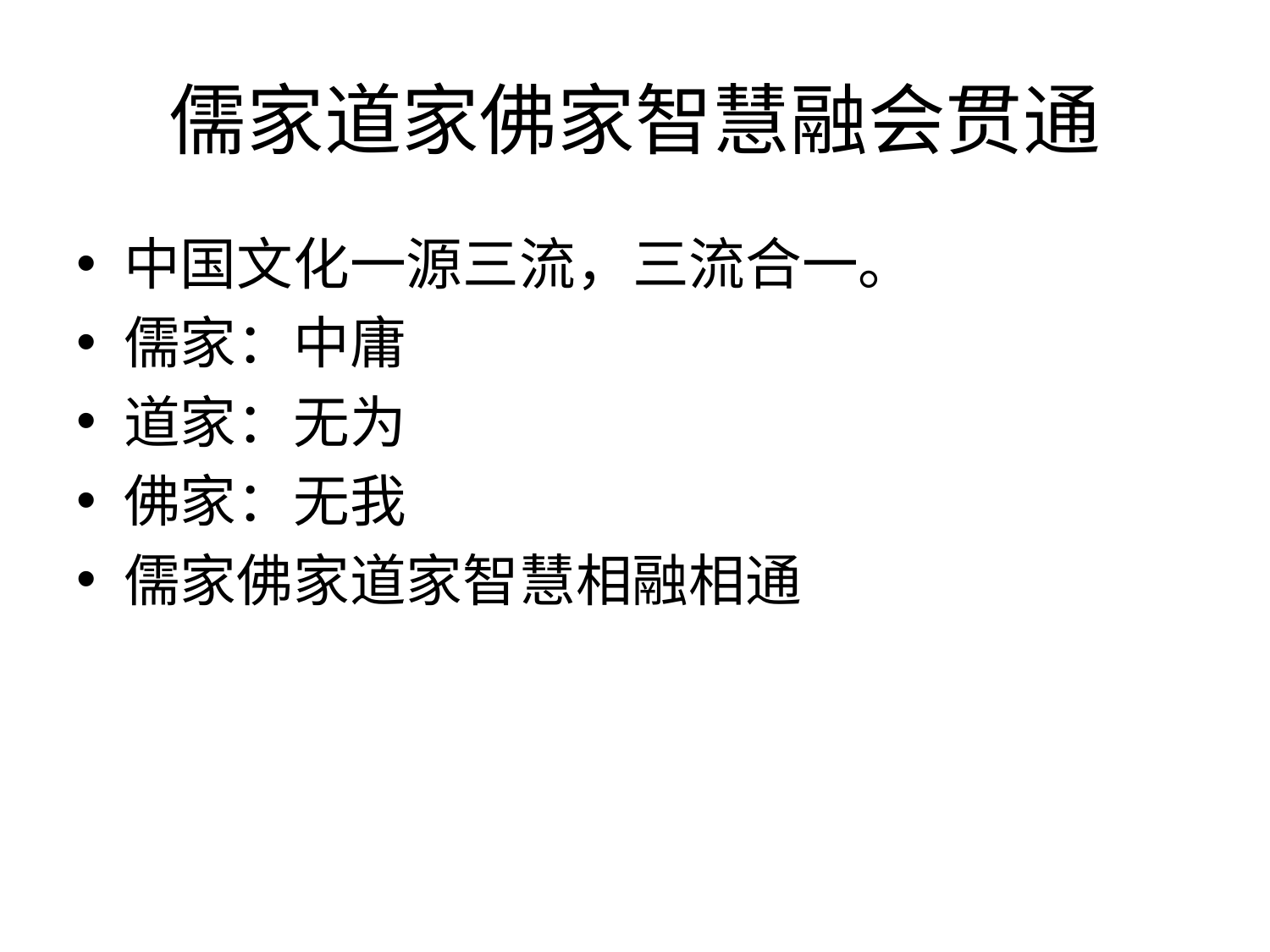

# 儒家道家佛家智慧融会贯通
中国文化一源三流，三流合一。
儒家：中庸
道家：无为
佛家：无我
儒家佛家道家智慧相融相通